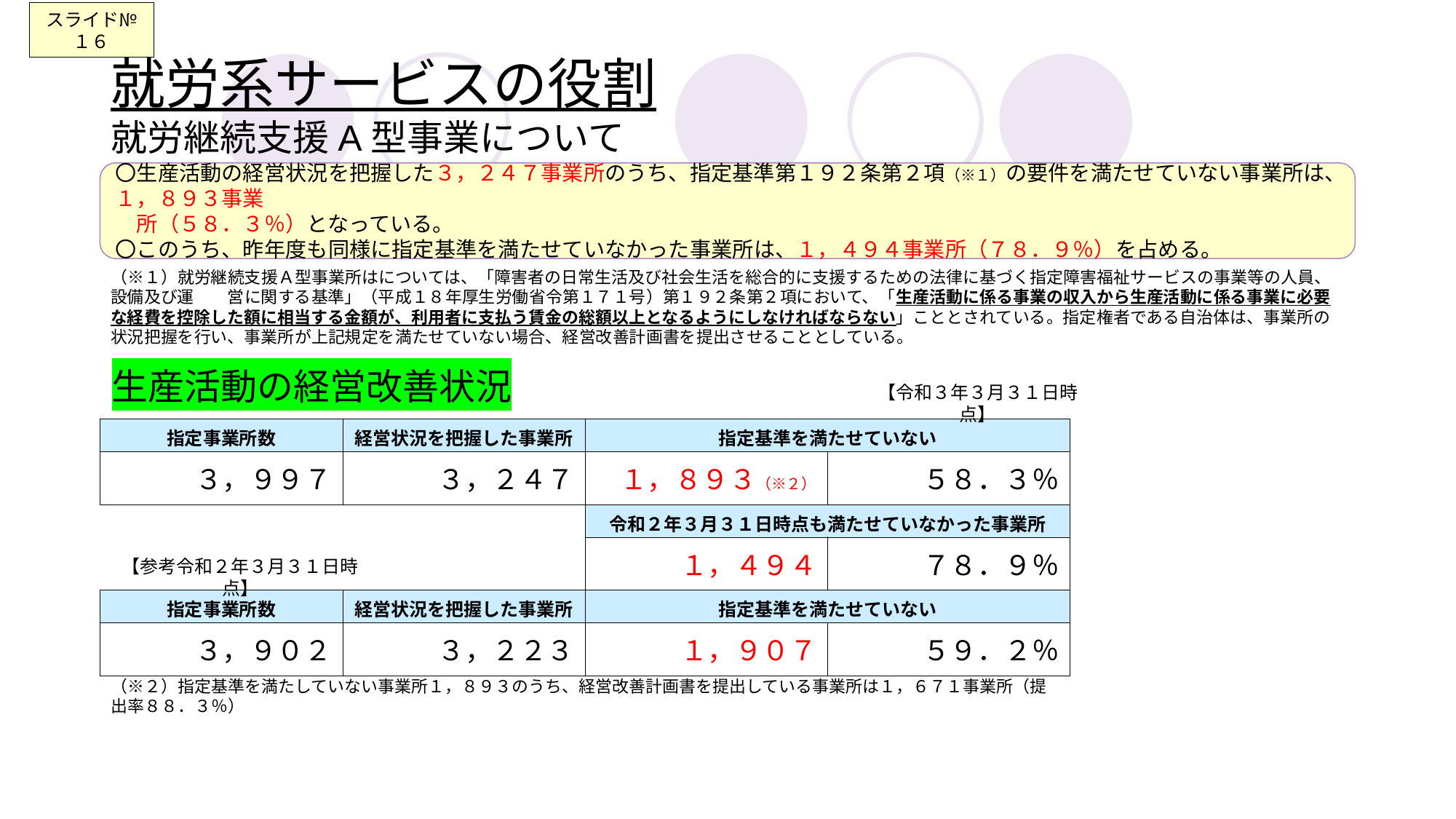

スライド№１６
# 就労系サービスの役割 就労継続支援A型事業について
〇生産活動の経営状況を把握した３，２４７事業所のうち、指定基準第１９２条第２項（※１）の要件を満たせていない事業所は、１，８９３事業
　所（５８．３％）となっている。
〇このうち、昨年度も同様に指定基準を満たせていなかった事業所は、１，４９４事業所（７８．９％）を占める。
（※１）就労継続支援Ａ型事業所はについては、「障害者の日常生活及び社会生活を総合的に支援するための法律に基づく指定障害福祉サービスの事業等の人員、設備及び運　　営に関する基準」（平成１８年厚生労働省令第１７１号）第１９２条第２項において、「生産活動に係る事業の収入から生産活動に係る事業に必要な経費を控除した額に相当する金額が、利用者に支払う賃金の総額以上となるようにしなければならない」こととされている。指定権者である自治体は、事業所の状況把握を行い、事業所が上記規定を満たせていない場合、経営改善計画書を提出させることとしている。
生産活動の経営改善状況
【令和３年３月３１日時点】
| 指定事業所数 | 経営状況を把握した事業所 | 指定基準を満たせていない |  |
| --- | --- | --- | --- |
| ３，９９７ | ３，２４７ | １，８９３（※２） | ５８．３％ |
|  |  | 令和２年３月３１日時点も満たせていなかった事業所 |  |
|  |  | １，４９４ | ７８．９％ |
| 指定事業所数 | 経営状況を把握した事業所 | 指定基準を満たせていない |  |
| ３，９０２ | ３，２２３ | １，９０７ | ５９．２％ |
【参考令和２年３月３１日時点】
（※２）指定基準を満たしていない事業所１，８９３のうち、経営改善計画書を提出している事業所は１，６７１事業所（提出率８８．３％）